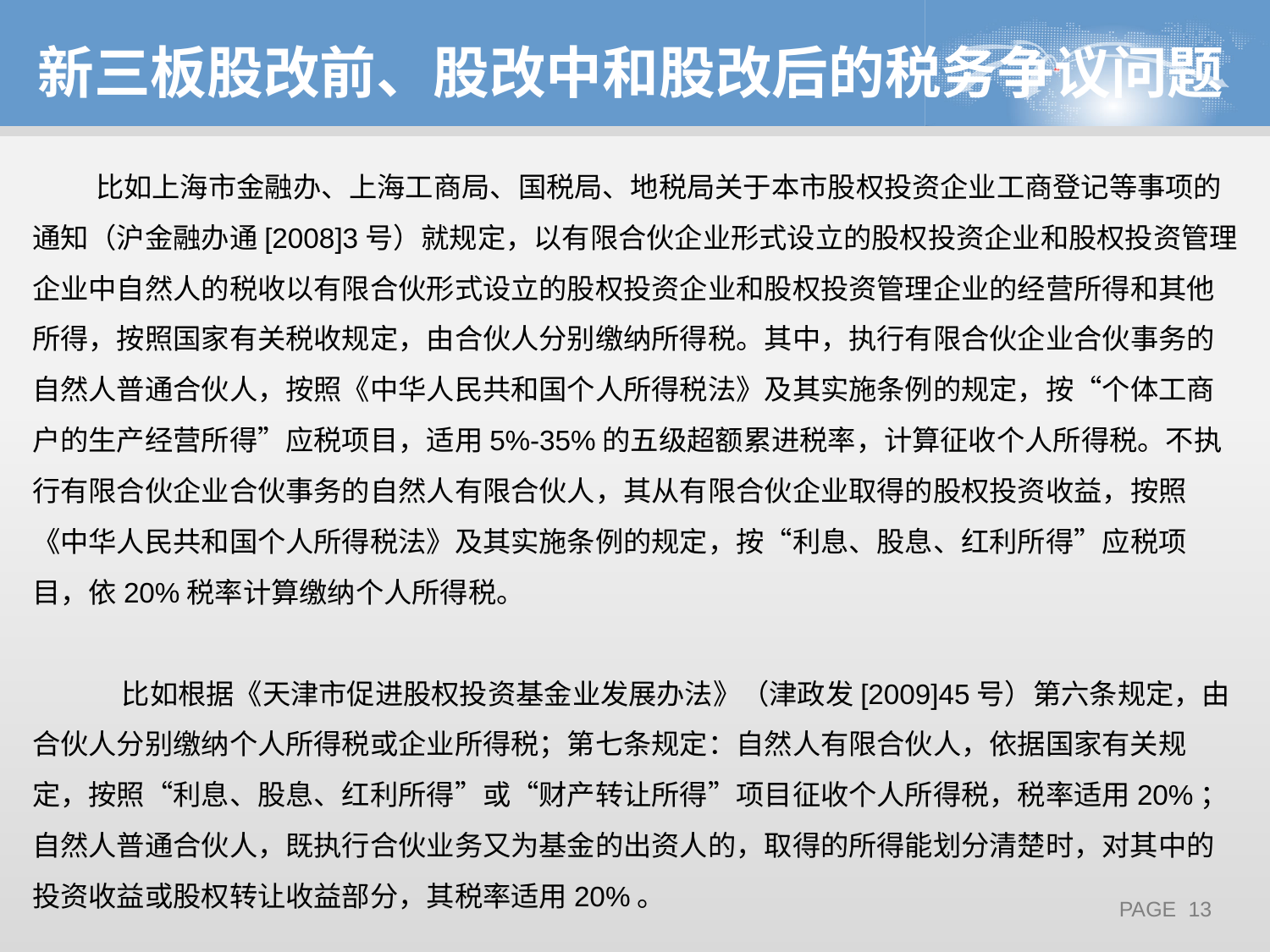

新三板股改前、股改中和股改后的税务争议问题
比如上海市金融办、上海工商局、国税局、地税局关于本市股权投资企业工商登记等事项的通知（沪金融办通[2008]3号）就规定，以有限合伙企业形式设立的股权投资企业和股权投资管理企业中自然人的税收以有限合伙形式设立的股权投资企业和股权投资管理企业的经营所得和其他所得，按照国家有关税收规定，由合伙人分别缴纳所得税。其中，执行有限合伙企业合伙事务的自然人普通合伙人，按照《中华人民共和国个人所得税法》及其实施条例的规定，按“个体工商户的生产经营所得”应税项目，适用5%-35%的五级超额累进税率，计算征收个人所得税。不执行有限合伙企业合伙事务的自然人有限合伙人，其从有限合伙企业取得的股权投资收益，按照《中华人民共和国个人所得税法》及其实施条例的规定，按“利息、股息、红利所得”应税项目，依20%税率计算缴纳个人所得税。

   比如根据《天津市促进股权投资基金业发展办法》（津政发[2009]45号）第六条规定，由合伙人分别缴纳个人所得税或企业所得税；第七条规定：自然人有限合伙人，依据国家有关规定，按照“利息、股息、红利所得”或“财产转让所得”项目征收个人所得税，税率适用20%；自然人普通合伙人，既执行合伙业务又为基金的出资人的，取得的所得能划分清楚时，对其中的投资收益或股权转让收益部分，其税率适用20%。